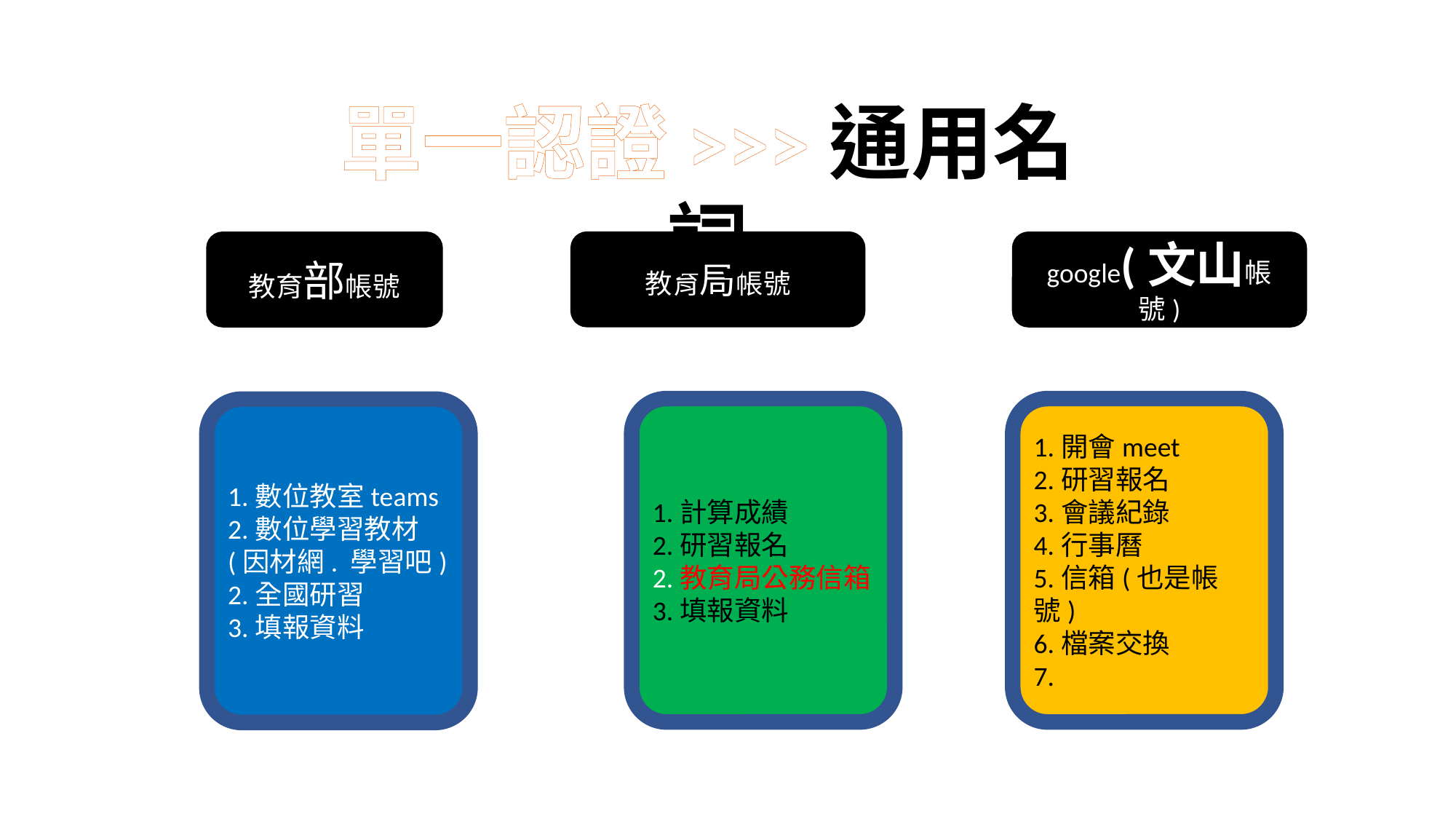

單一認證>>>通用名詞
教育局帳號
教育部帳號
google(文山帳號)
1.開會meet
2.研習報名
3.會議紀錄
4.行事曆
5.信箱(也是帳號)
6.檔案交換
7.
1.計算成績
2.研習報名
2.教育局公務信箱
3.填報資料
1.數位教室teams
2.數位學習教材
(因材網. 學習吧)
2.全國研習
3.填報資料